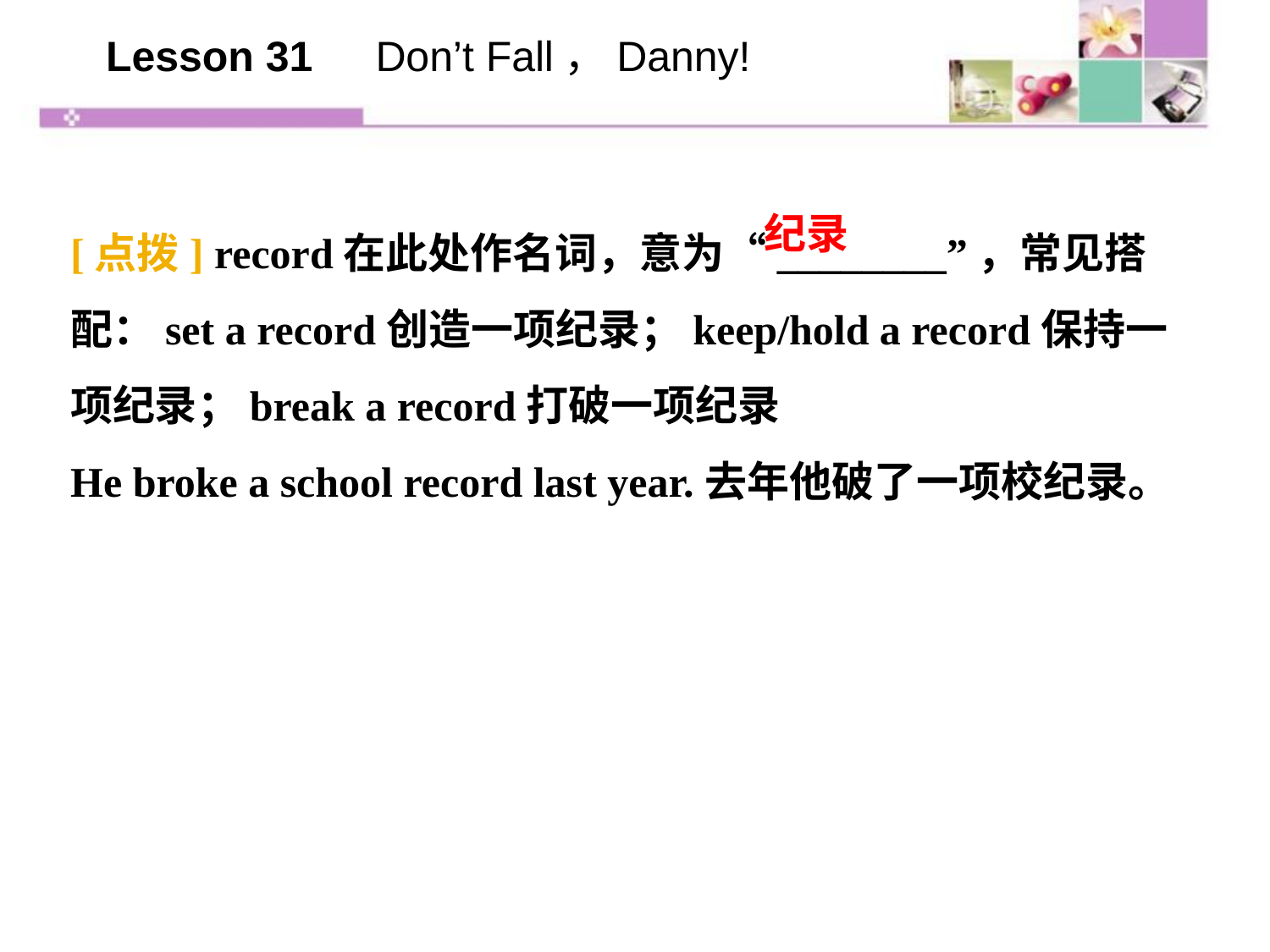

Lesson 31　Don’t Fall，Danny!
[点拨] record在此处作名词，意为“________”，常见搭配：set a record创造一项纪录；keep/hold a record保持一项纪录；break a record打破一项纪录
He broke a school record last year.去年他破了一项校纪录。

纪录